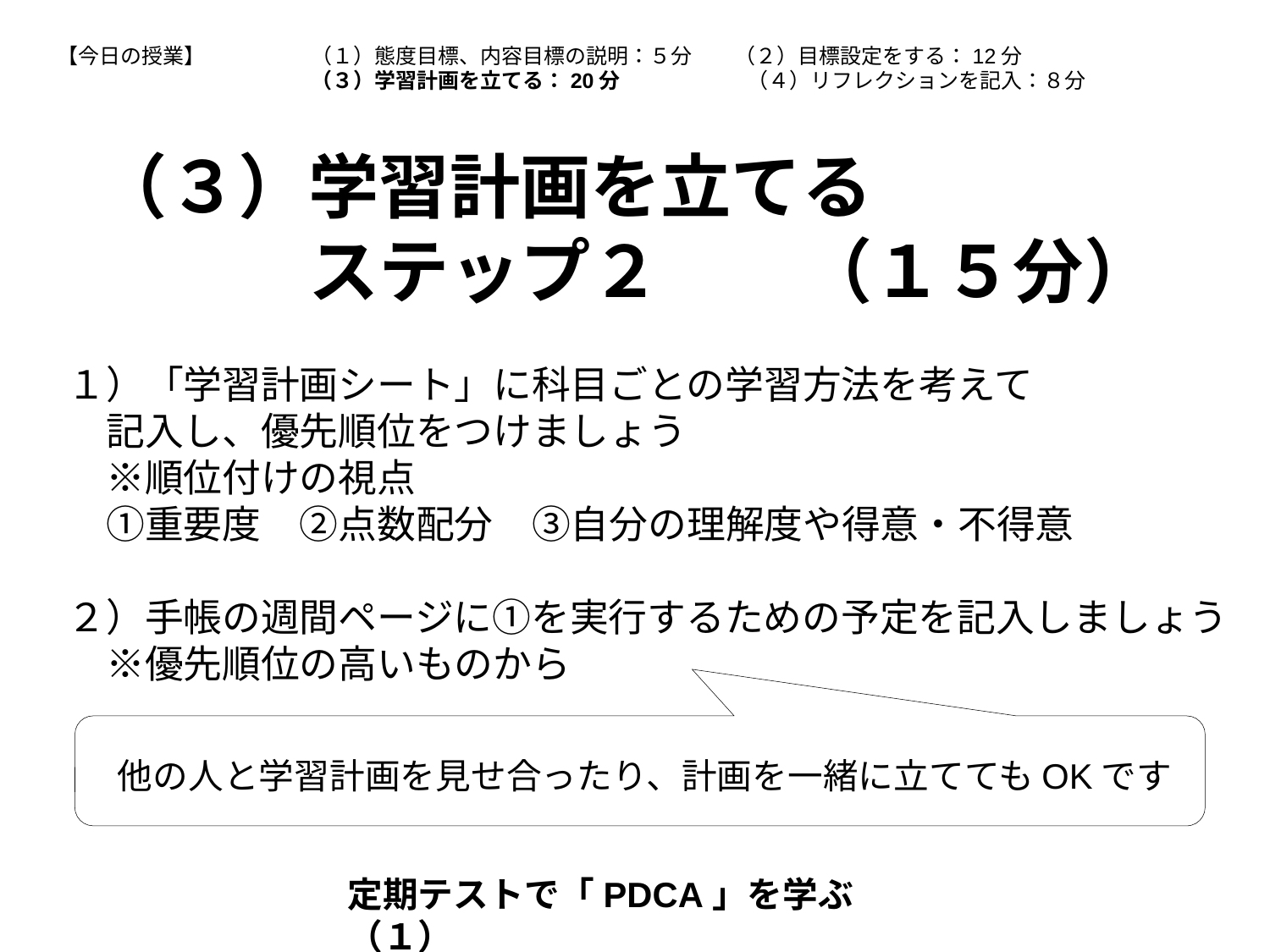

【今日の授業】	（１）態度目標、内容目標の説明：５分　　（２）目標設定をする：12分
		（３）学習計画を立てる：20分　　　　　　（４）リフレクションを記入：８分
（３）学習計画を立てる
　　　ステップ２　　（１５分）

１）「学習計画シート」に科目ごとの学習方法を考えて
　記入し、優先順位をつけましょう
　※順位付けの視点
　①重要度　②点数配分　③自分の理解度や得意・不得意

２）手帳の週間ページに①を実行するための予定を記入しましょう
　※優先順位の高いものから

他の人と学習計画を見せ合ったり、計画を一緒に立ててもOKです
定期テストで「PDCA」を学ぶ（１）